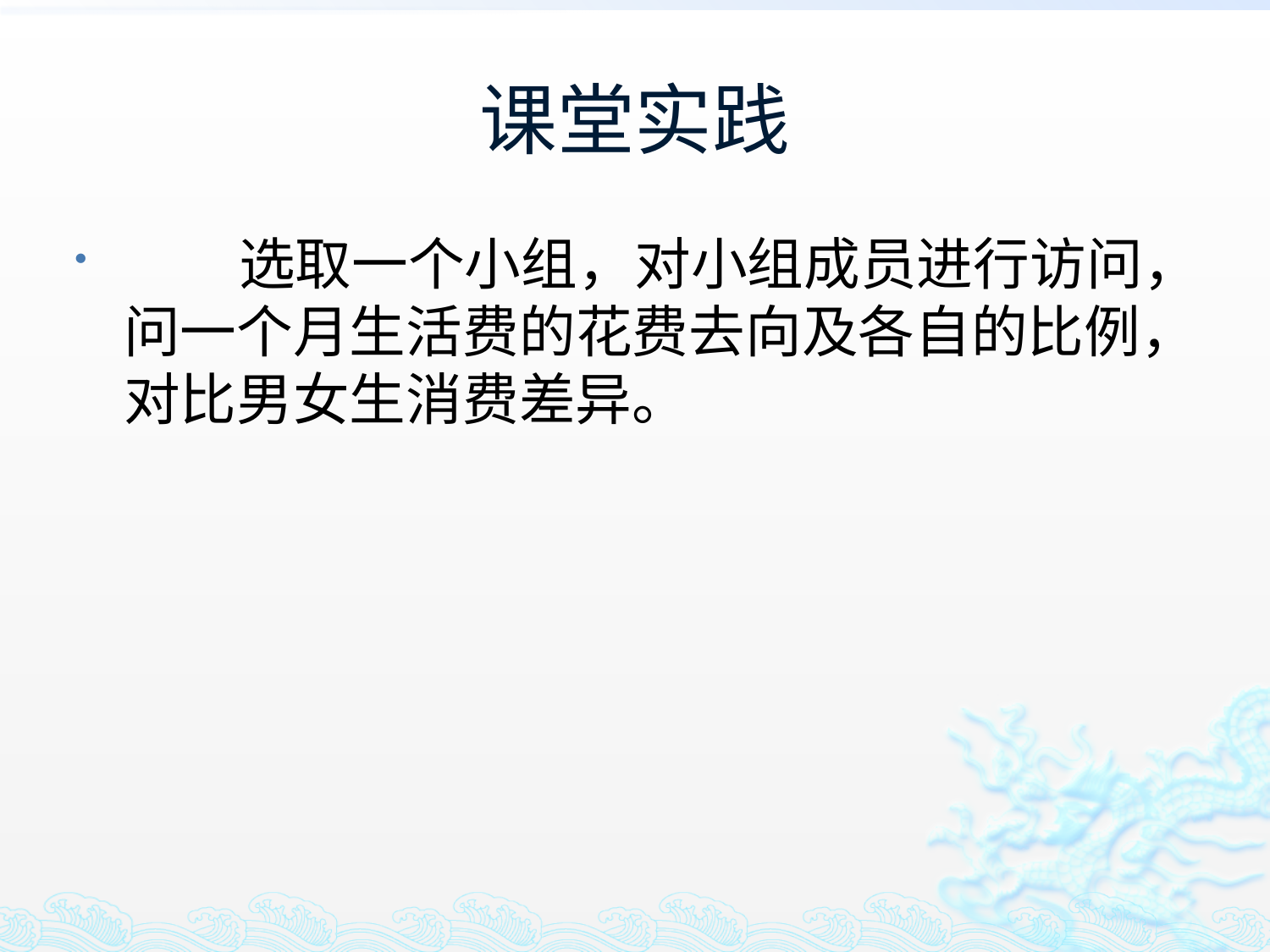

# 课堂实践
        选取一个小组，对小组成员进行访问，问一个月生活费的花费去向及各自的比例，对比男女生消费差异。